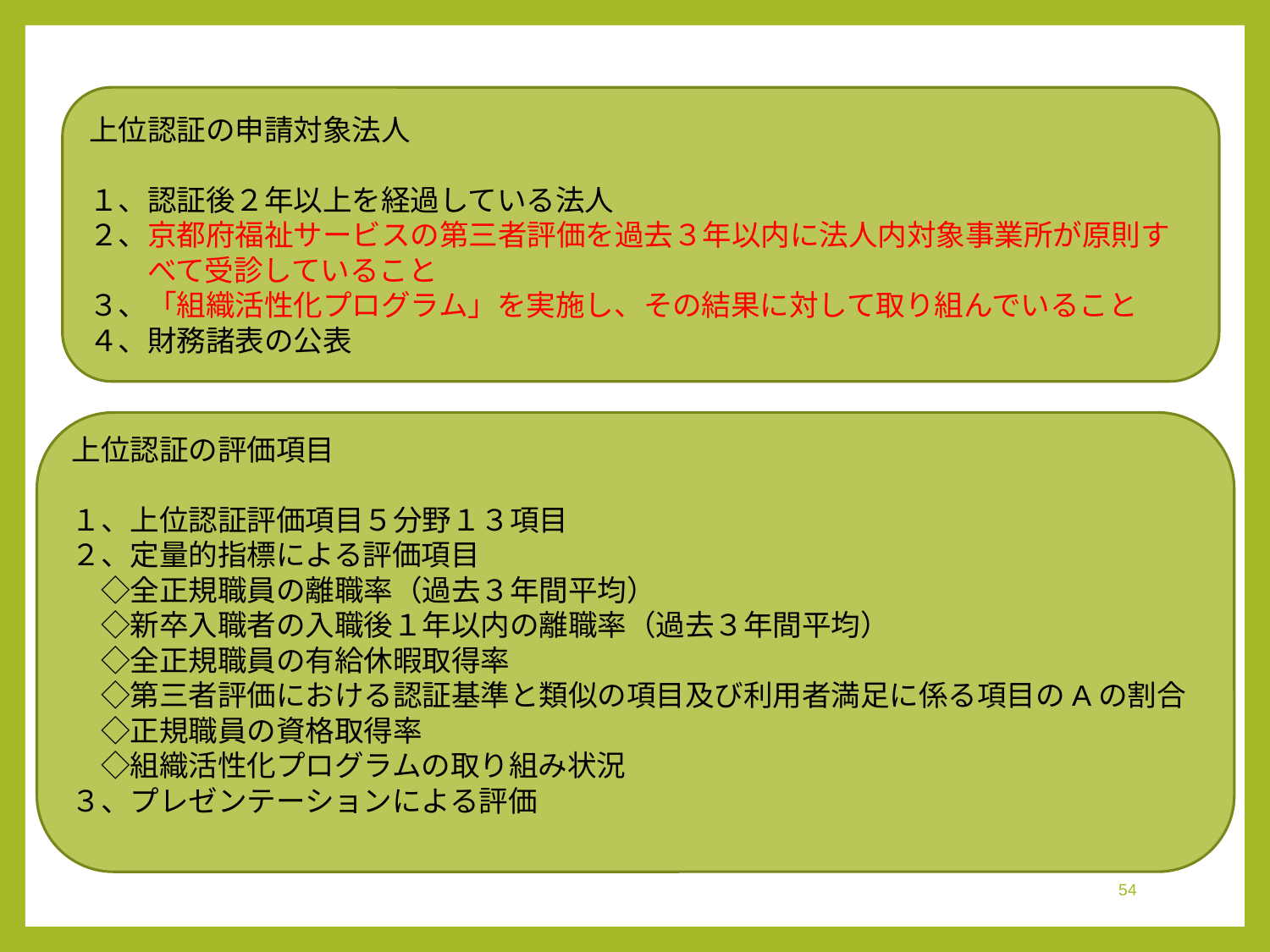

上位認証の申請対象法人

１、認証後２年以上を経過している法人
２、京都府福祉サービスの第三者評価を過去３年以内に法人内対象事業所が原則す
　　べて受診していること
３、「組織活性化プログラム」を実施し、その結果に対して取り組んでいること
４、財務諸表の公表
上位認証の評価項目

１、上位認証評価項目５分野１３項目
２、定量的指標による評価項目
　◇全正規職員の離職率（過去３年間平均）
　◇新卒入職者の入職後１年以内の離職率（過去３年間平均）
　◇全正規職員の有給休暇取得率
　◇第三者評価における認証基準と類似の項目及び利用者満足に係る項目のAの割合
　◇正規職員の資格取得率
　◇組織活性化プログラムの取り組み状況
３、プレゼンテーションによる評価

54